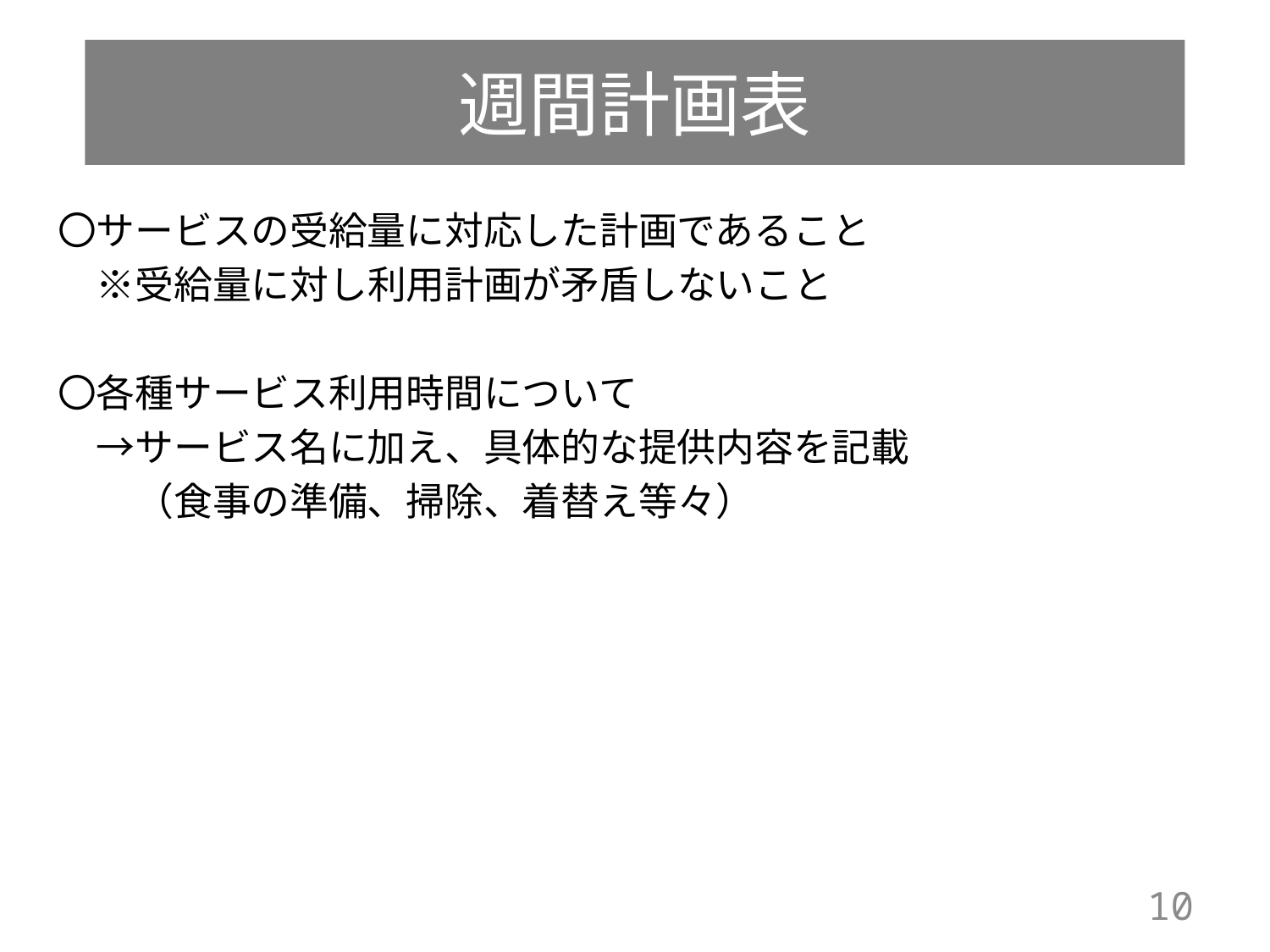

週間計画表
〇サービスの受給量に対応した計画であること
　※受給量に対し利用計画が矛盾しないこと

〇各種サービス利用時間について
　→サービス名に加え、具体的な提供内容を記載
　　（食事の準備、掃除、着替え等々）
10